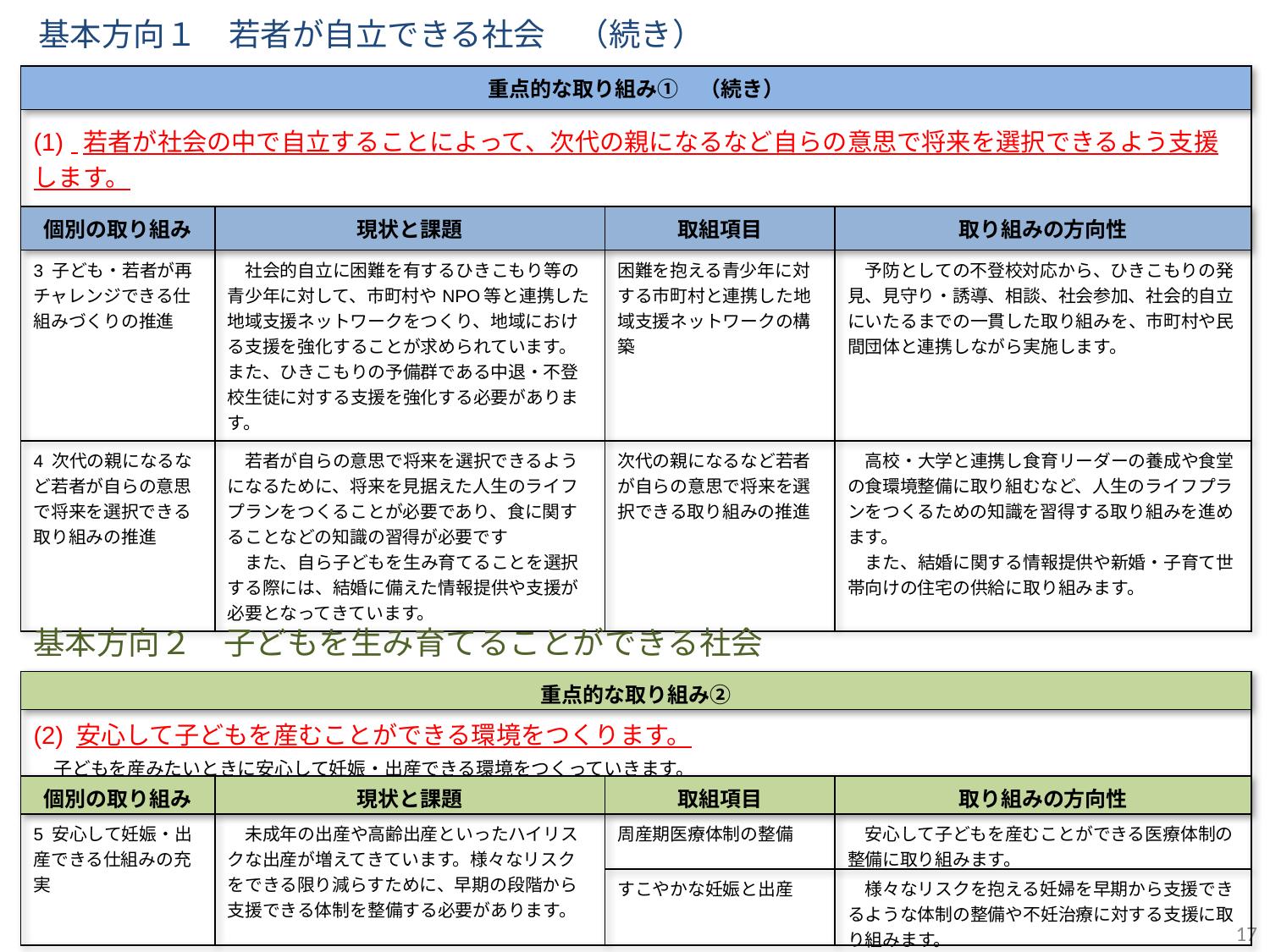

基本方向１　若者が自立できる社会　（続き）
| 重点的な取り組み①　（続き） |  |  |  |
| --- | --- | --- | --- |
| (1) 若者が社会の中で自立することによって、次代の親になるなど自らの意思で将来を選択できるよう支援します。 |  |  |  |
| 個別の取り組み | 現状と課題 | 取組項目 | 取り組みの方向性 |
| 3 子ども・若者が再チャレンジできる仕組みづくりの推進 | 社会的自立に困難を有するひきこもり等の青少年に対して、市町村やNPO等と連携した地域支援ネットワークをつくり、地域における支援を強化することが求められています。また、ひきこもりの予備群である中退・不登校生徒に対する支援を強化する必要があります。 | 困難を抱える青少年に対する市町村と連携した地域支援ネットワークの構築 | 予防としての不登校対応から、ひきこもりの発見、見守り・誘導、相談、社会参加、社会的自立にいたるまでの一貫した取り組みを、市町村や民間団体と連携しながら実施します。 |
| 4 次代の親になるなど若者が自らの意思で将来を選択できる取り組みの推進 | 若者が自らの意思で将来を選択できるようになるために、将来を見据えた人生のライフプランをつくることが必要であり、食に関することなどの知識の習得が必要です　 　また、自ら子どもを生み育てることを選択する際には、結婚に備えた情報提供や支援が必要となってきています。 | 次代の親になるなど若者が自らの意思で将来を選択できる取り組みの推進 | 高校・大学と連携し食育リーダーの養成や食堂の食環境整備に取り組むなど、人生のライフプランをつくるための知識を習得する取り組みを進めます。 　また、結婚に関する情報提供や新婚・子育て世帯向けの住宅の供給に取り組みます。 |
基本方向２　子どもを生み育てることができる社会
| 重点的な取り組み② |  |  |  |
| --- | --- | --- | --- |
| (2) 安心して子どもを産むことができる環境をつくります。 　子どもを産みたいときに安心して妊娠・出産できる環境をつくっていきます。 |  |  |  |
| 個別の取り組み | 現状と課題 | 取組項目 | 取り組みの方向性 |
| 5 安心して妊娠・出産できる仕組みの充実 | 未成年の出産や高齢出産といったハイリスクな出産が増えてきています。様々なリスクをできる限り減らすために、早期の段階から支援できる体制を整備する必要があります。 | 周産期医療体制の整備 | 安心して子どもを産むことができる医療体制の整備に取り組みます。 |
|  |  | すこやかな妊娠と出産 | 様々なリスクを抱える妊婦を早期から支援できるような体制の整備や不妊治療に対する支援に取り組みます。 |
17